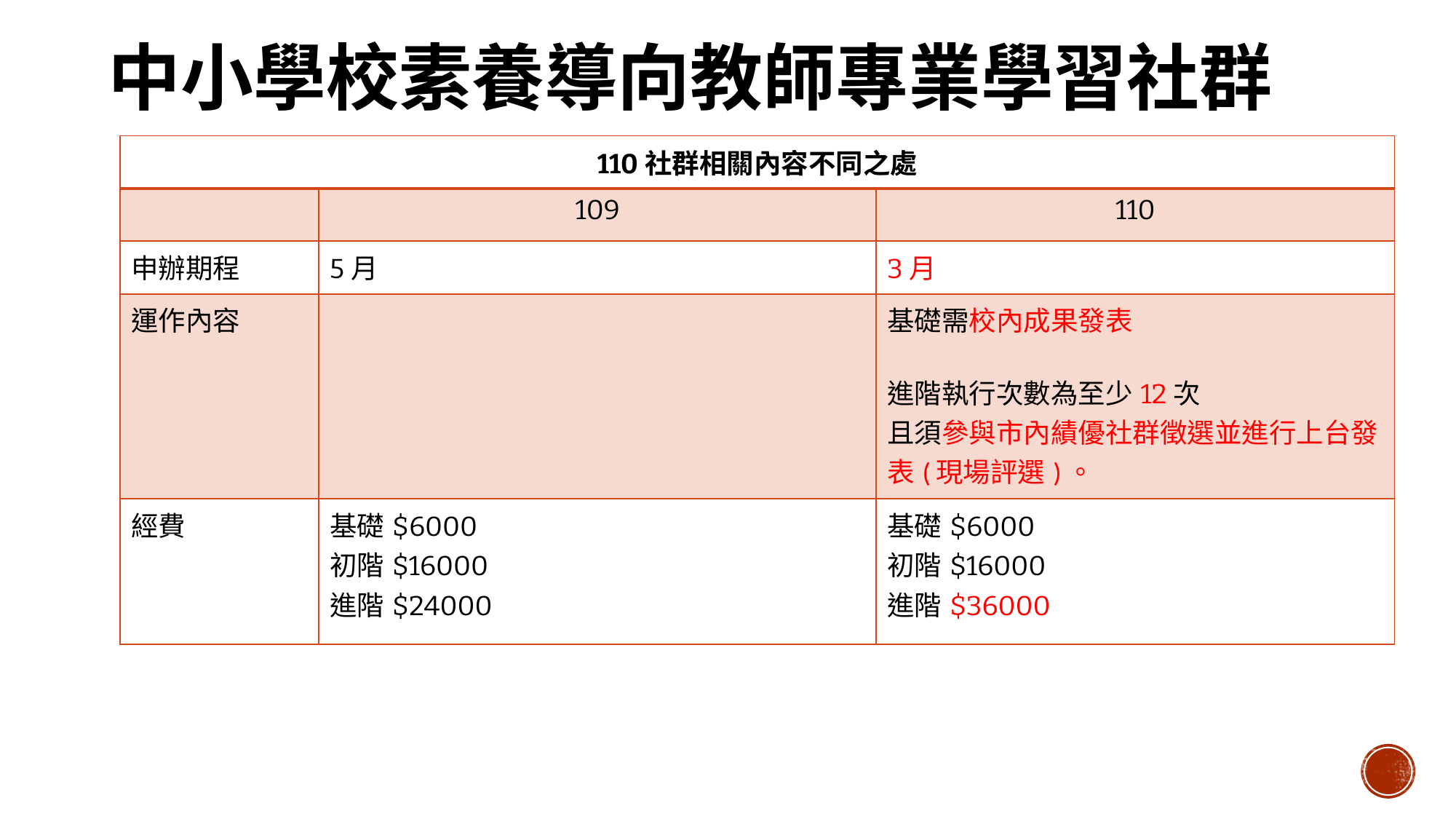

# 中小學校素養導向教師專業學習社群
| 110社群相關內容不同之處 |  |  |
| --- | --- | --- |
|  | 109 | 110 |
| 申辦期程 | 5月 | 3月 |
| 運作內容 |  | 基礎需校內成果發表 進階執行次數為至少12次 且須參與市內績優社群徵選並進行上台發表(現場評選)。 |
| 經費 | 基礎$6000 初階$16000 進階$24000 | 基礎$6000 初階$16000 進階$36000 |